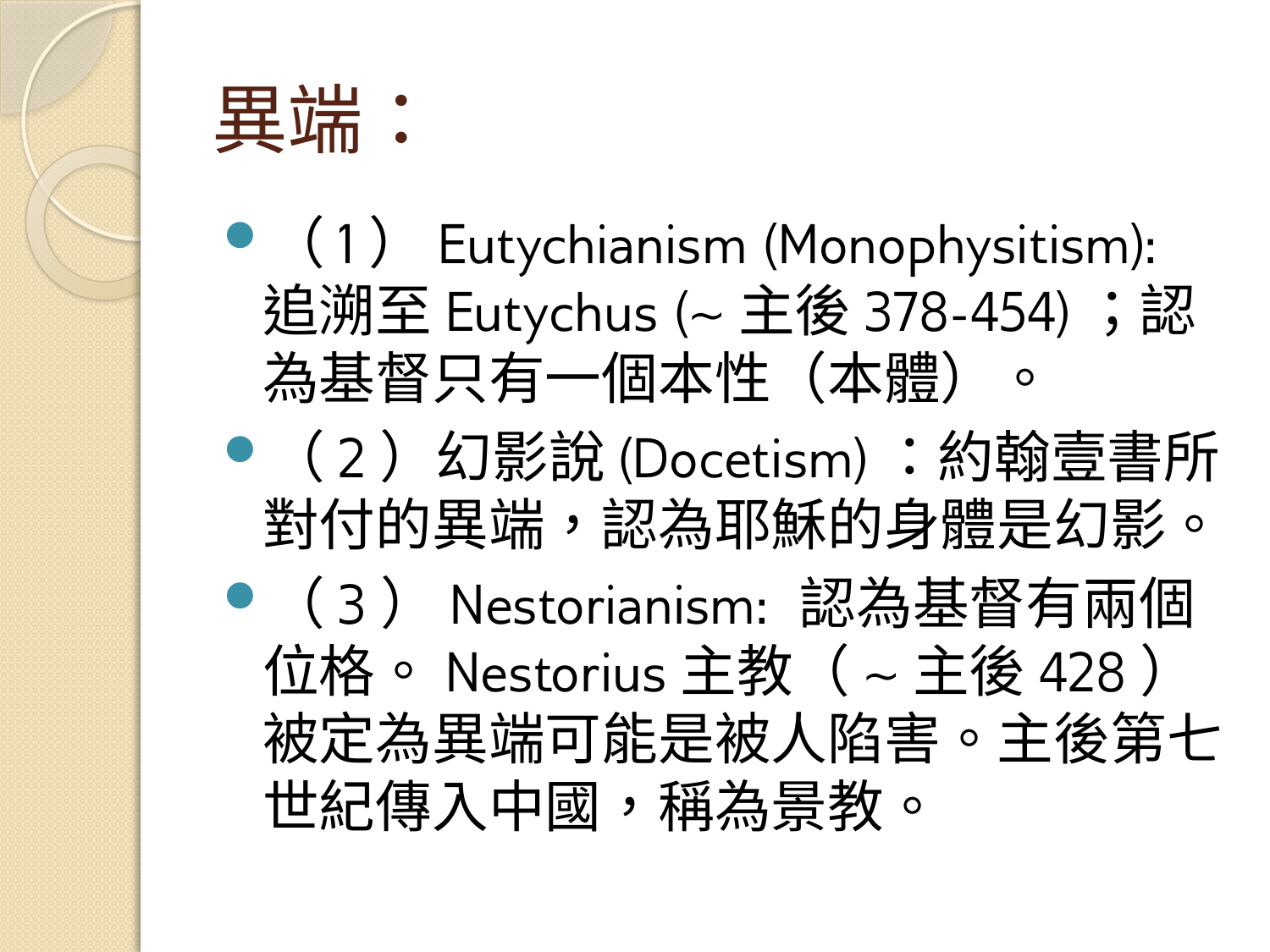

# 異端：
（1）Eutychianism (Monophysitism): 追溯至Eutychus (~主後378-454)；認為基督只有一個本性（本體）。
（2）幻影說(Docetism)：約翰壹書所對付的異端，認為耶穌的身體是幻影。
（3）Nestorianism: 認為基督有兩個位格。Nestorius主教（~主後428）被定為異端可能是被人陷害。主後第七世紀傳入中國，稱為景教。